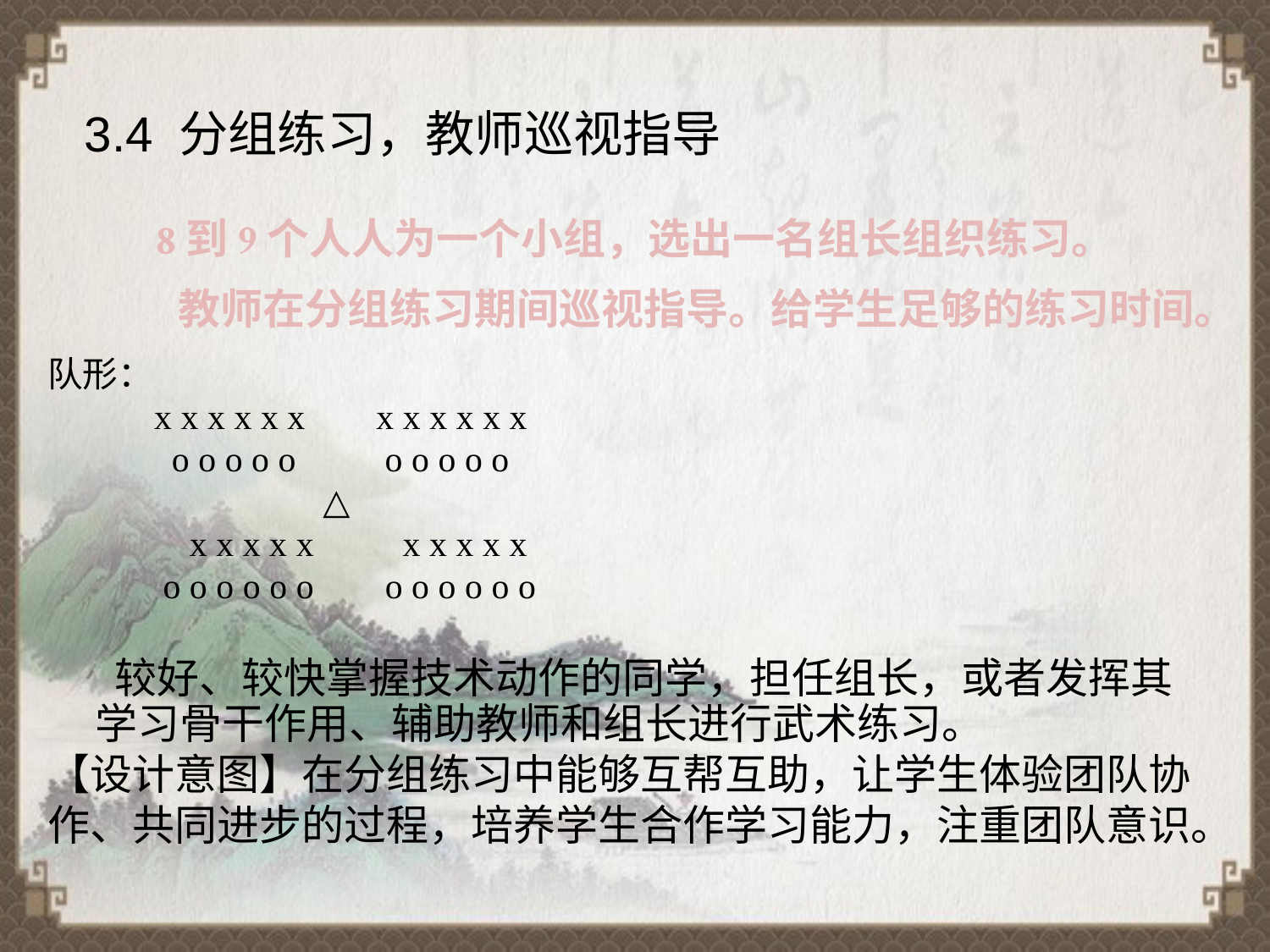

3.4 分组练习，教师巡视指导
8到9个人人为一个小组，选出一名组长组织练习。
教师在分组练习期间巡视指导。给学生足够的练习时间。
队形：            x x x x x x        x x x x x x              o o o o o          o o o o o                               △                x x x x x          x x x x x               o o o o o o        o o o o o o
      较好、较快掌握技术动作的同学，担任组长，或者发挥其学习骨干作用、辅助教师和组长进行武术练习。
【设计意图】在分组练习中能够互帮互助，让学生体验团队协作、共同进步的过程，培养学生合作学习能力，注重团队意识。